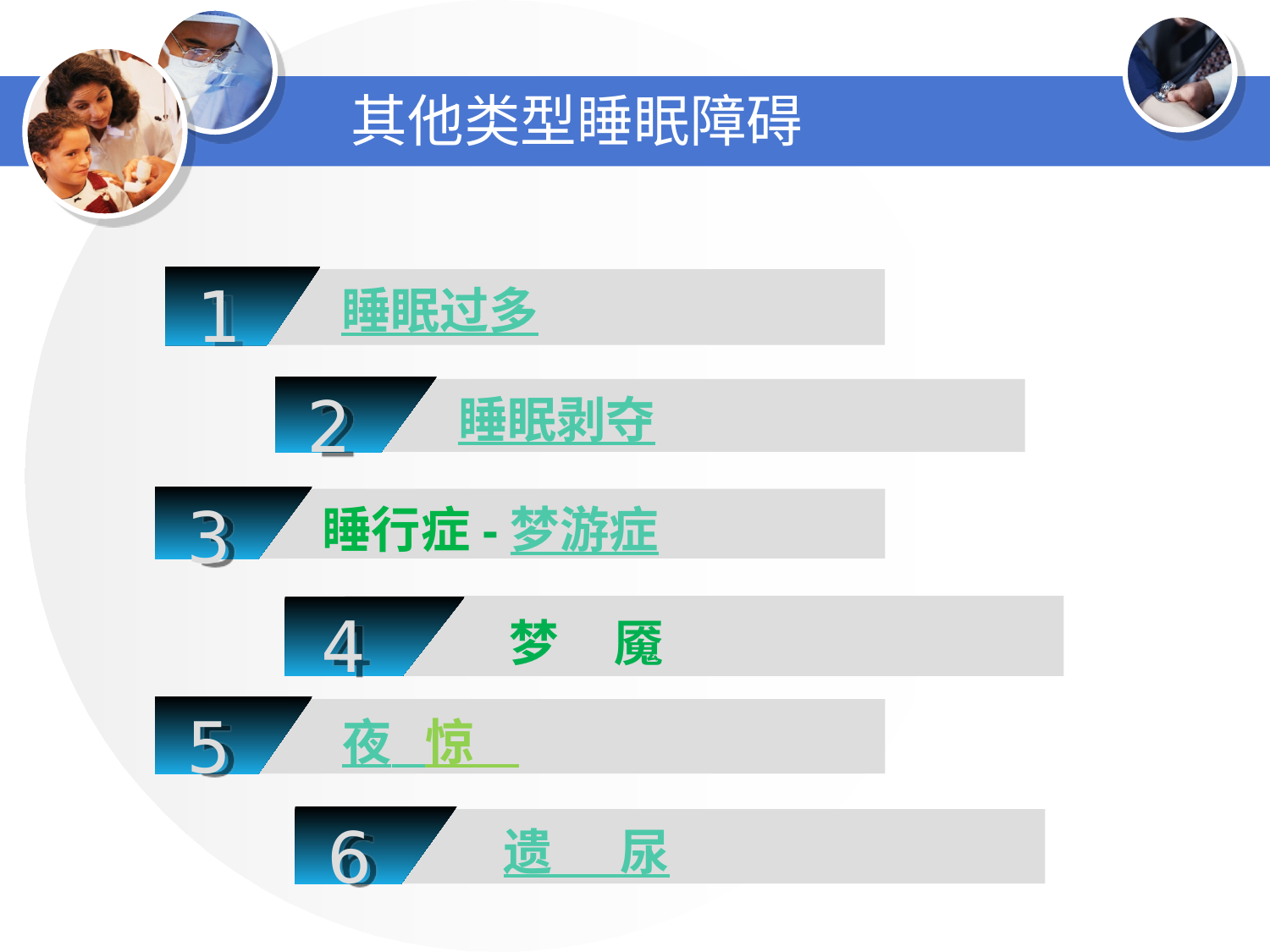

# 其他类型睡眠障碍

1

睡眠过多

2

睡眠剥夺

3

睡行症-梦游症

4

梦     魇

5

夜   惊
6

 遗      尿